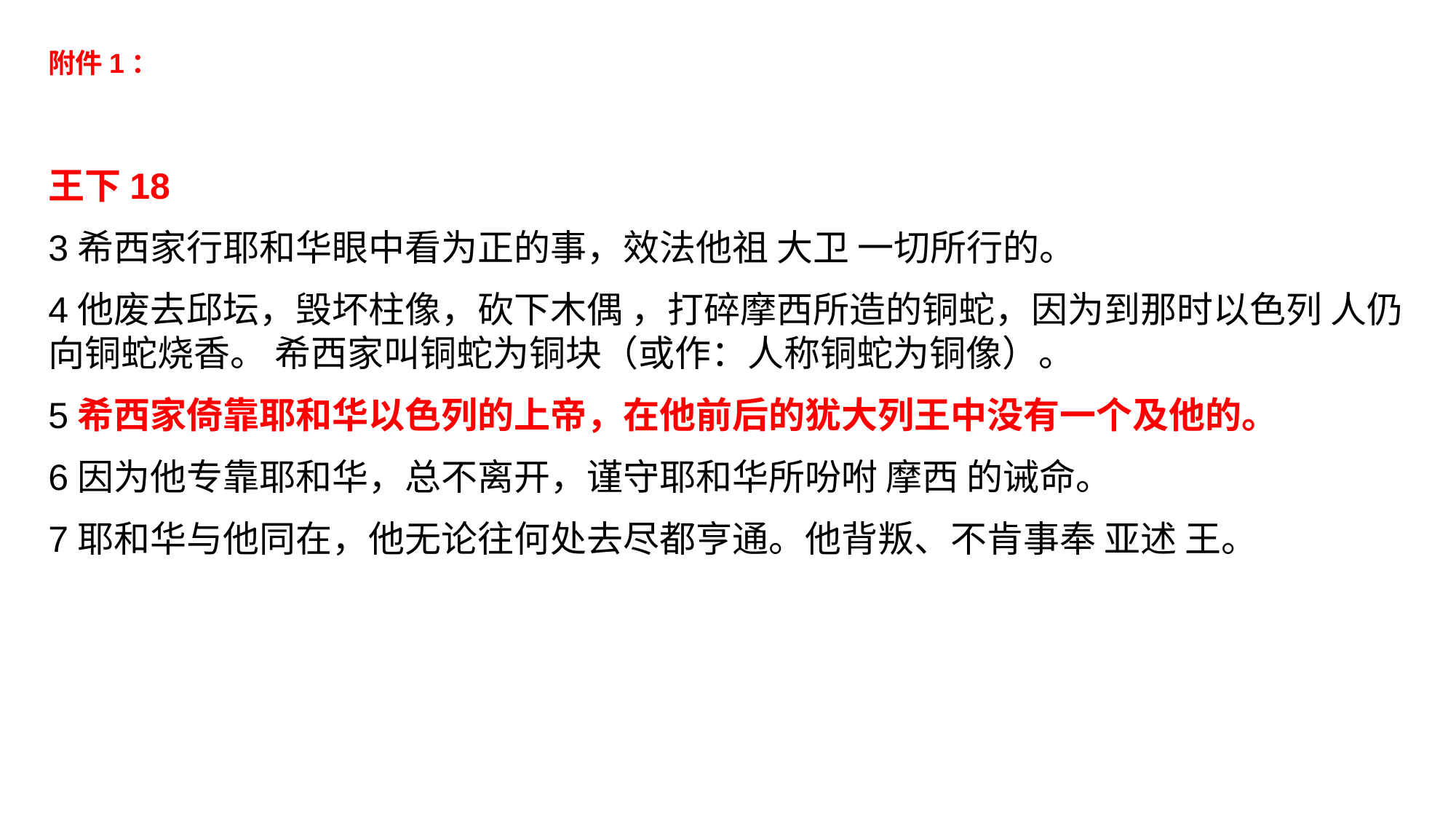

附件1：
王下18
3希西家行耶和华眼中看为正的事，效法他祖 大卫 一切所行的。
4他废去邱坛，毁坏柱像，砍下木偶 ，打碎摩西所造的铜蛇，因为到那时以色列 人仍向铜蛇烧香。 希西家叫铜蛇为铜块（或作：人称铜蛇为铜像）。
5希西家倚靠耶和华以色列的上帝，在他前后的犹大列王中没有一个及他的。
6因为他专靠耶和华，总不离开，谨守耶和华所吩咐 摩西 的诫命。
7耶和华与他同在，他无论往何处去尽都亨通。他背叛、不肯事奉 亚述 王。